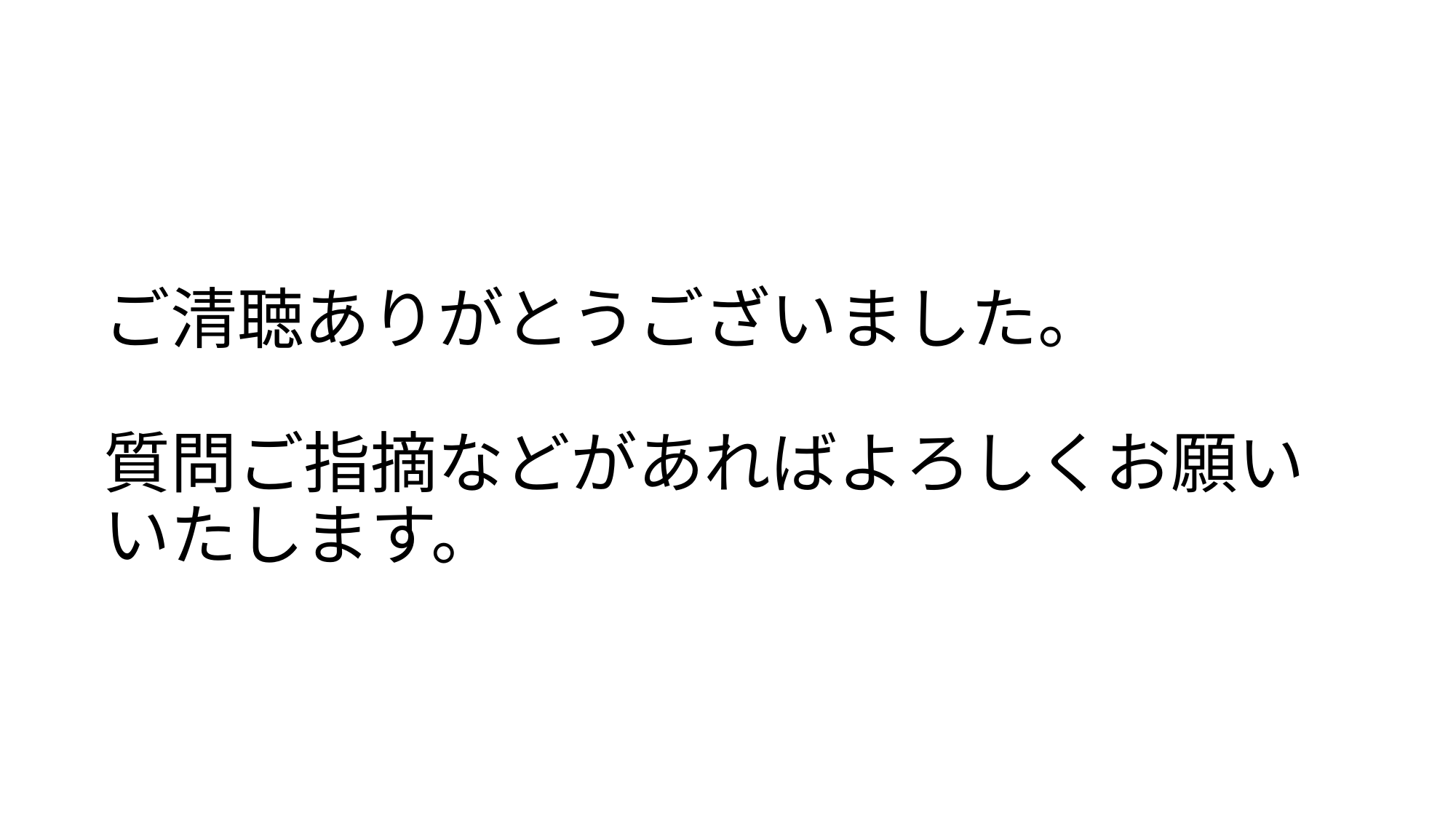

# ご清聴ありがとうございました。 質問ご指摘などがあればよろしくお願いいたします。